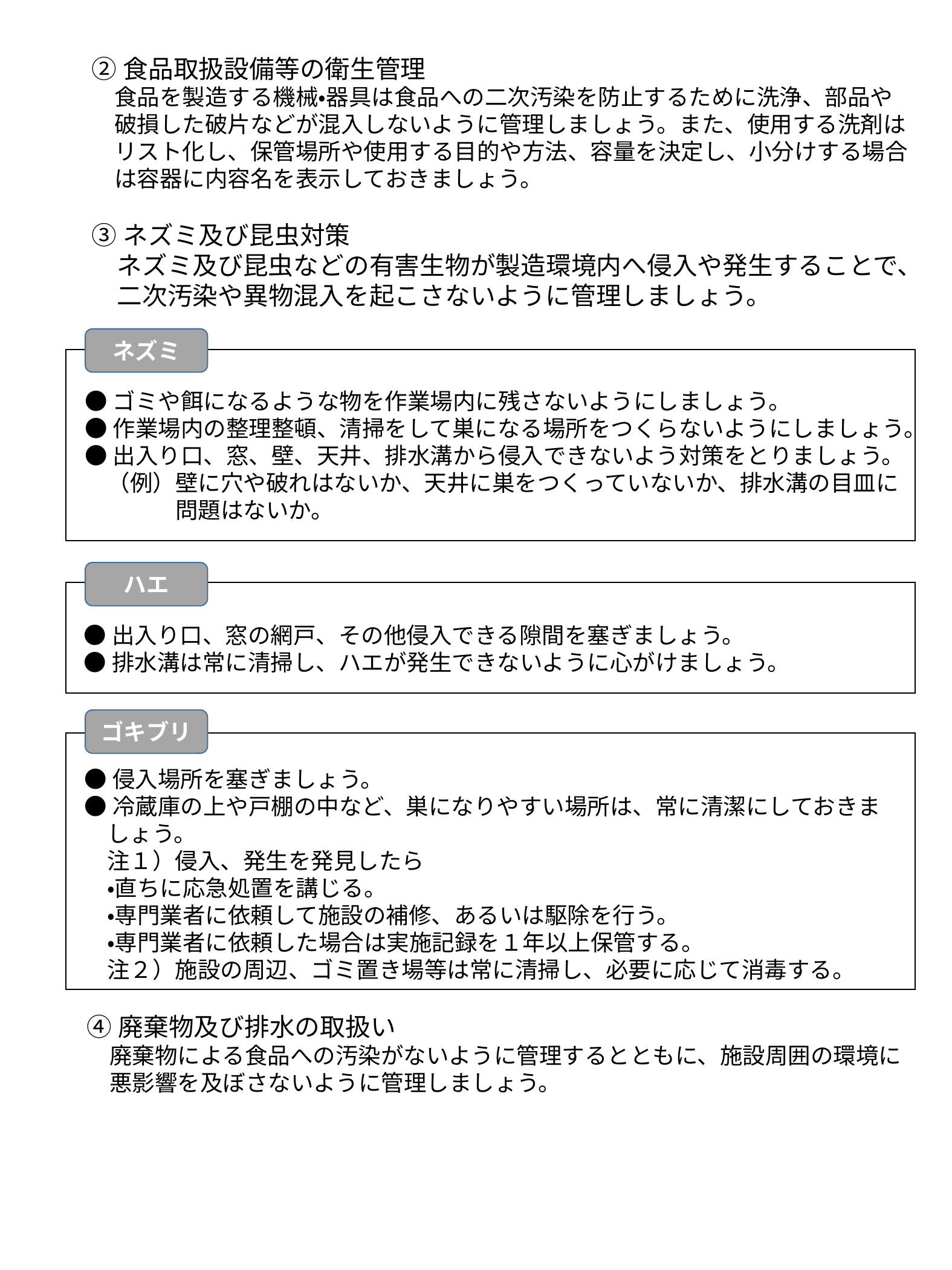

②食品取扱設備等の衛生管理
　食品を製造する機械・器具は食品への二次汚染を防止するために洗浄、部品や
　破損した破片などが混入しないように管理しましょう。また、使用する洗剤は
　リスト化し、保管場所や使用する目的や方法、容量を決定し、小分けする場合
　は容器に内容名を表示しておきましょう。

③ネズミ及び昆虫対策
　ネズミ及び昆虫などの有害生物が製造環境内へ侵入や発生することで、
　二次汚染や異物混入を起こさないように管理しましょう。
ネズミ

●ゴミや餌になるような物を作業場内に残さないようにしましょう。
●作業場内の整理整頓、清掃をして巣になる場所をつくらないようにしましょう。
●出入り口、窓、壁、天井、排水溝から侵入できないよう対策をとりましょう。
　（例）壁に穴や破れはないか、天井に巣をつくっていないか、排水溝の目皿に
　　　　問題はないか。
ハエ

●出入り口、窓の網戸、その他侵入できる隙間を塞ぎましょう。
●排水溝は常に清掃し、ハエが発生できないように心がけましょう。
ゴキブリ

●侵入場所を塞ぎましょう。
●冷蔵庫の上や戸棚の中など、巣になりやすい場所は、常に清潔にしておきま
　しょう。
　注１）侵入、発生を発見したら
　・直ちに応急処置を講じる。
　・専門業者に依頼して施設の補修、あるいは駆除を行う。
　・専門業者に依頼した場合は実施記録を１年以上保管する。
　注２）施設の周辺、ゴミ置き場等は常に清掃し、必要に応じて消毒する。
④廃棄物及び排水の取扱い
　廃棄物による食品への汚染がないように管理するとともに、施設周囲の環境に
　悪影響を及ぼさないように管理しましょう。